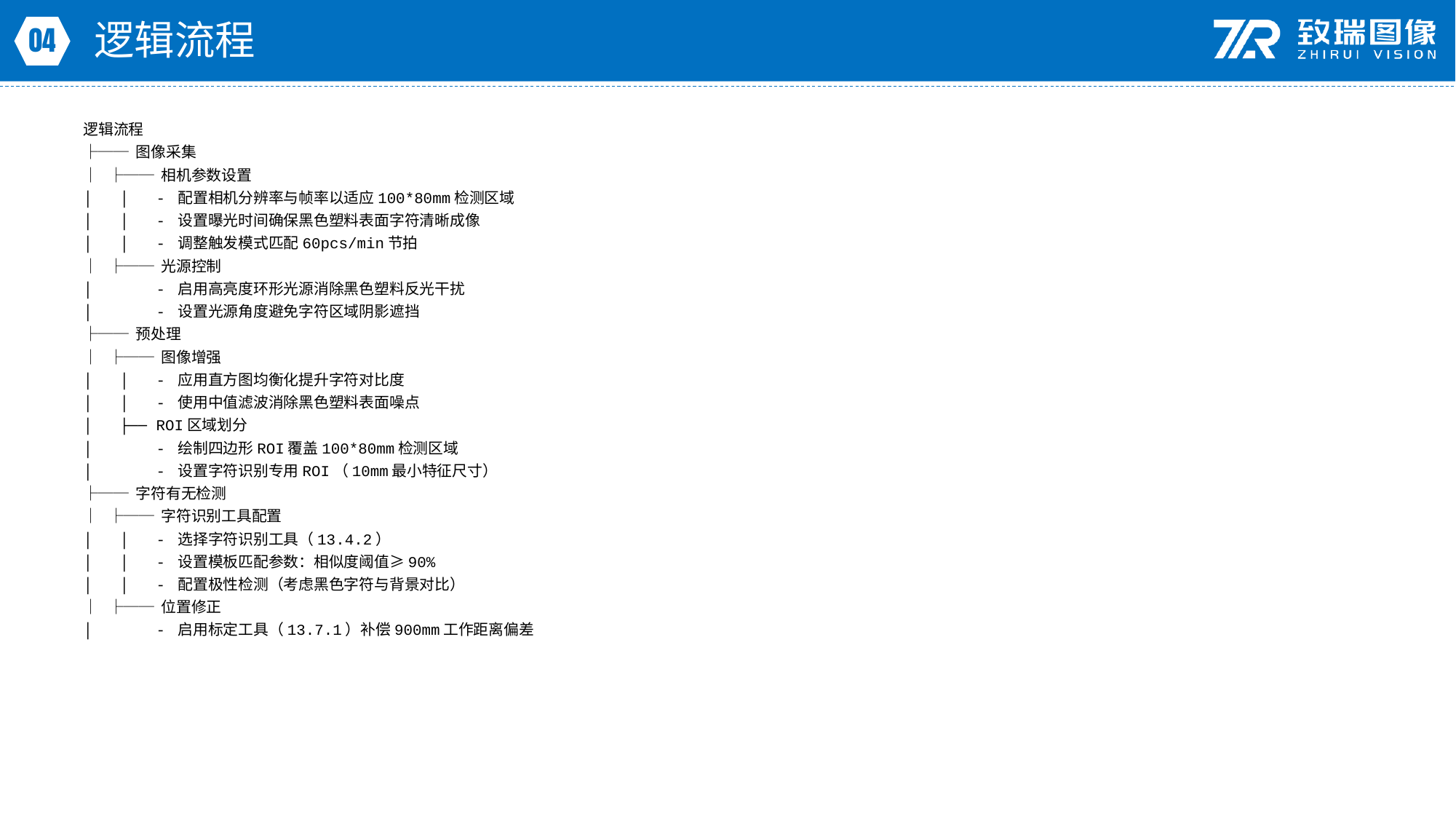

逻辑流程
04

逻辑流程
├── 图像采集
│   ├── 相机参数设置
│   │   - 配置相机分辨率与帧率以适应100*80mm检测区域
│   │   - 设置曝光时间确保黑色塑料表面字符清晰成像
│   │   - 调整触发模式匹配60pcs/min节拍
│   ├── 光源控制
│       - 启用高亮度环形光源消除黑色塑料反光干扰
│       - 设置光源角度避免字符区域阴影遮挡
├── 预处理
│   ├── 图像增强
│   │   - 应用直方图均衡化提升字符对比度
│   │   - 使用中值滤波消除黑色塑料表面噪点
│   ├── ROI区域划分
│       - 绘制四边形ROI覆盖100*80mm检测区域
│       - 设置字符识别专用ROI（10mm最小特征尺寸）
├── 字符有无检测
│   ├── 字符识别工具配置
│   │   - 选择字符识别工具（13.4.2）
│   │   - 设置模板匹配参数：相似度阈值≥90%
│   │   - 配置极性检测（考虑黑色字符与背景对比）
│   ├── 位置修正
│       - 启用标定工具（13.7.1）补偿900mm工作距离偏差